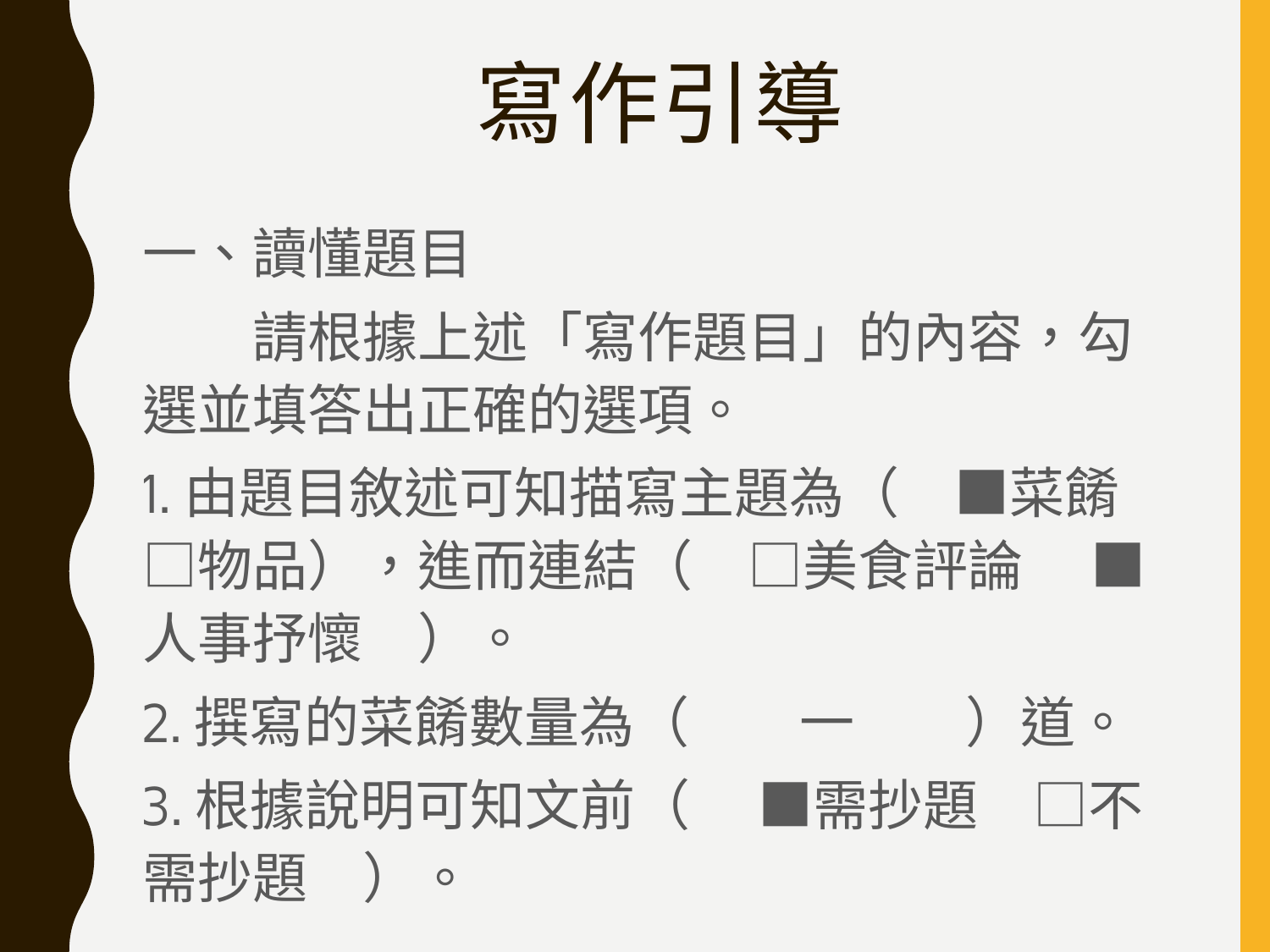

# 寫作引導
一、讀懂題目
　　請根據上述「寫作題目」的內容，勾選並填答出正確的選項。
1.由題目敘述可知描寫主題為（　■菜餚　□物品），進而連結（　□美食評論　 ■人事抒懷　）。
2.撰寫的菜餚數量為（　　一　　）道。
3.根據說明可知文前（　 ■需抄題　□不需抄題　）。